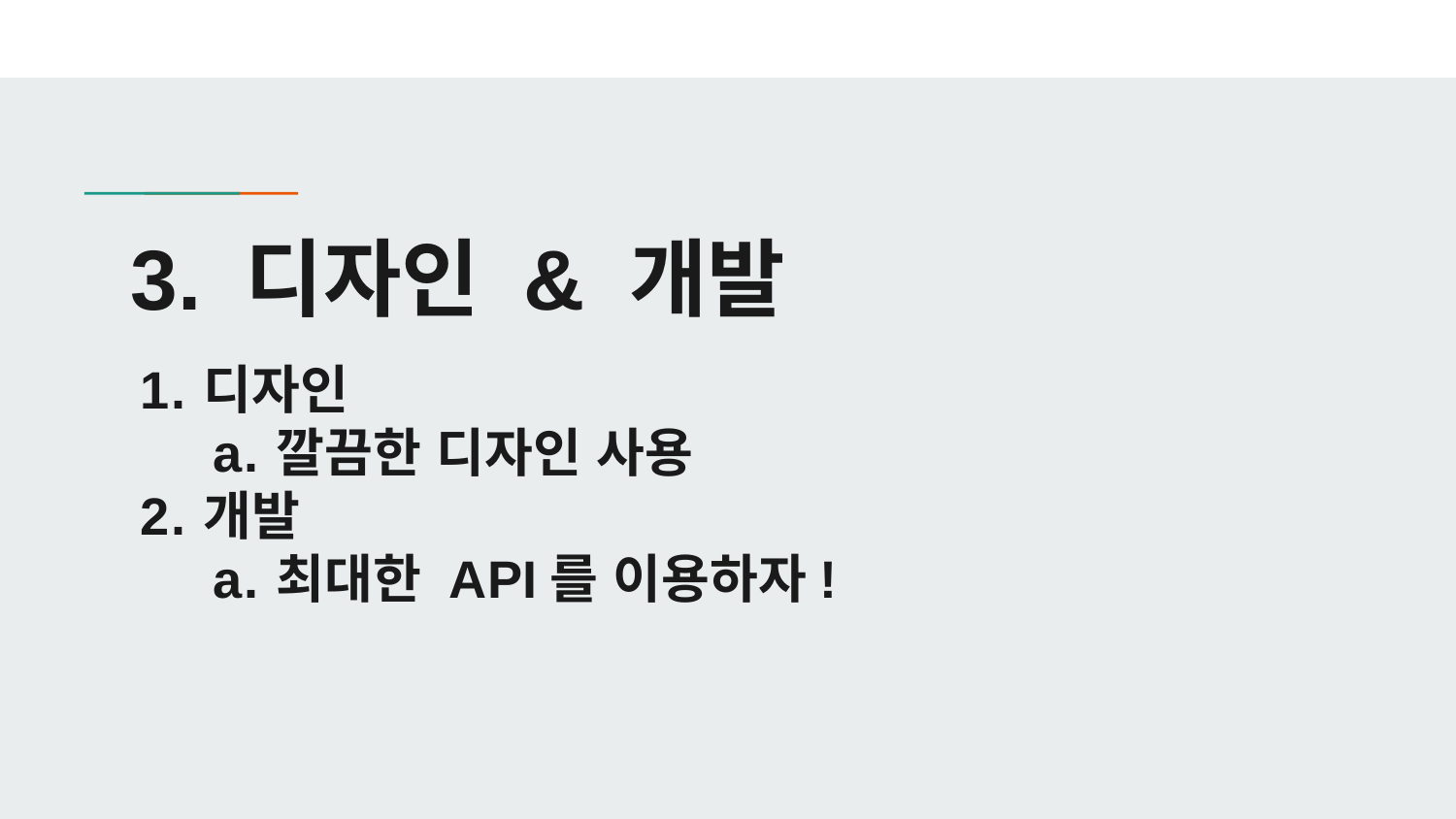

# 3. 디자인 & 개발

디자인
깔끔한 디자인 사용
개발
최대한 API를 이용하자!